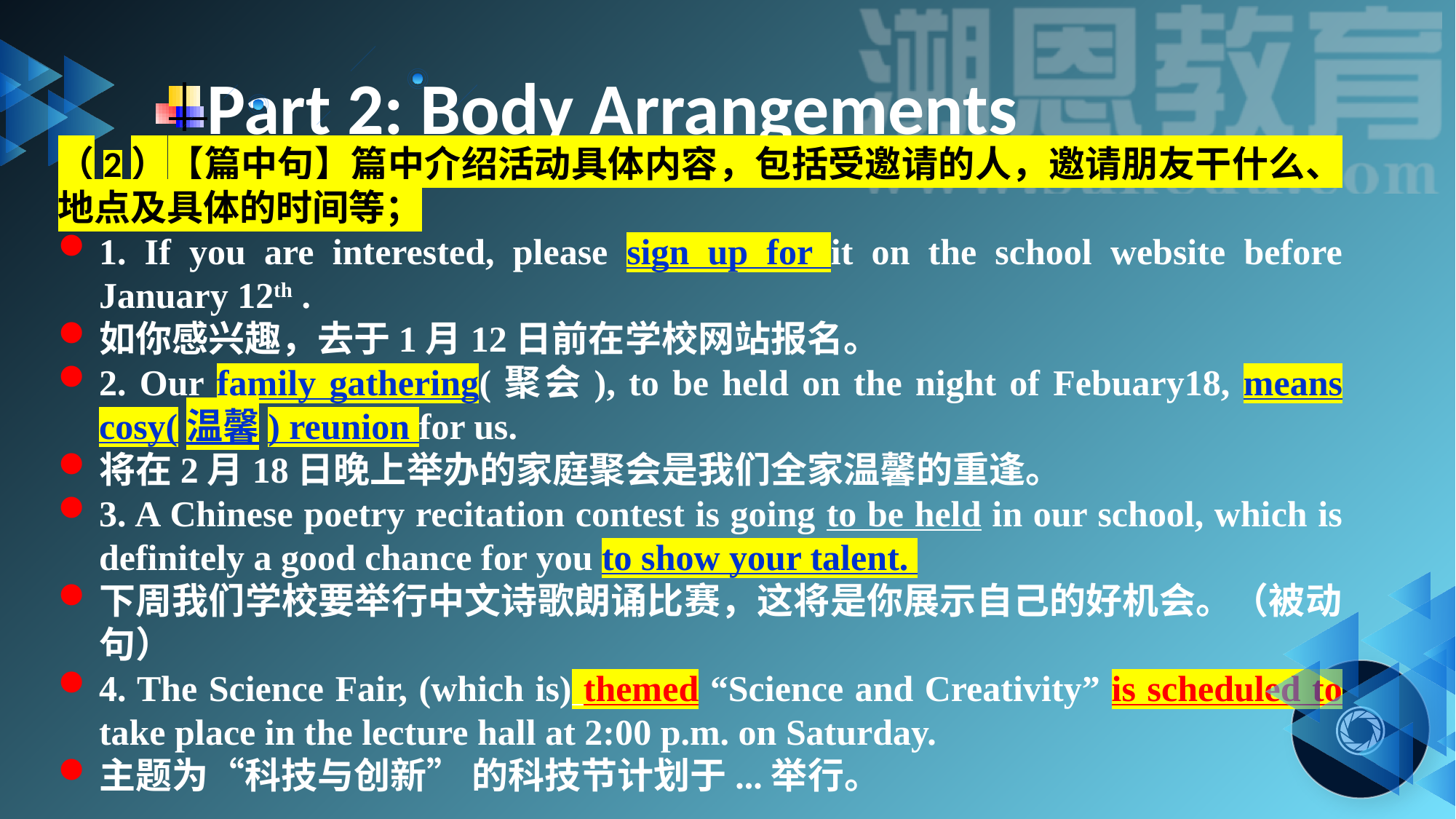

Part 2: Body Arrangements

（2）【篇中句】篇中介绍活动具体内容，包括受邀请的人，邀请朋友干什么、地点及具体的时间等；
1. If you are interested, please sign up for it on the school website before January 12th .
如你感兴趣，去于1月12日前在学校网站报名。
2. Our family gathering(聚会), to be held on the night of Febuary18, means cosy(温馨) reunion for us.
将在2月18日晚上举办的家庭聚会是我们全家温馨的重逢。
3. A Chinese poetry recitation contest is going to be held in our school, which is definitely a good chance for you to show your talent.
下周我们学校要举行中文诗歌朗诵比赛，这将是你展示自己的好机会。（被动句）
4. The Science Fair, (which is) themed “Science and Creativity” is scheduled to take place in the lecture hall at 2:00 p.m. on Saturday.
主题为“科技与创新” 的科技节计划于...举行。